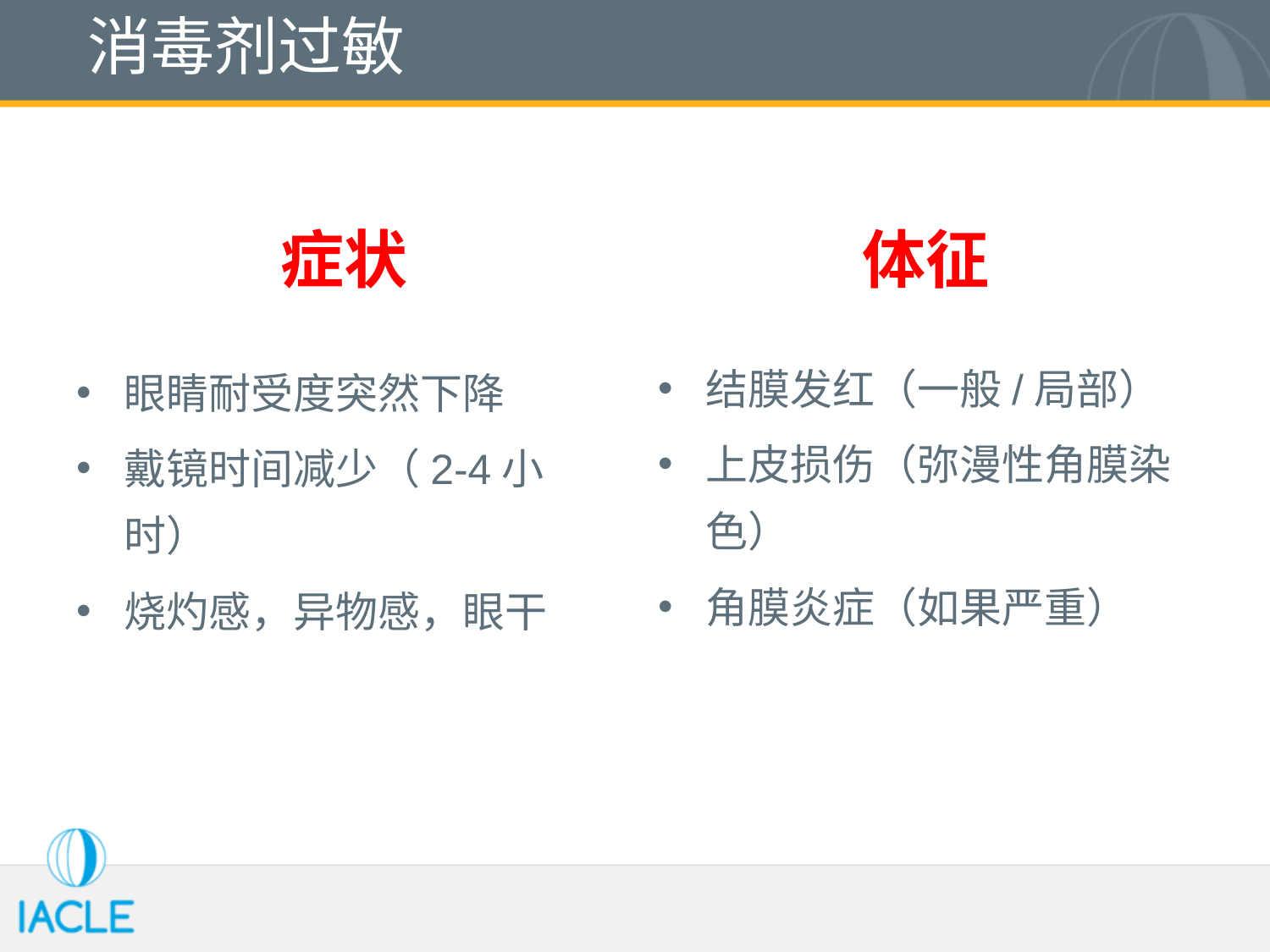

# 消毒剂过敏
症状
体征
结膜发红（一般/局部）
上皮损伤（弥漫性角膜染色）
角膜炎症（如果严重）
眼睛耐受度突然下降
戴镜时间减少（2-4小时）
烧灼感，异物感，眼干